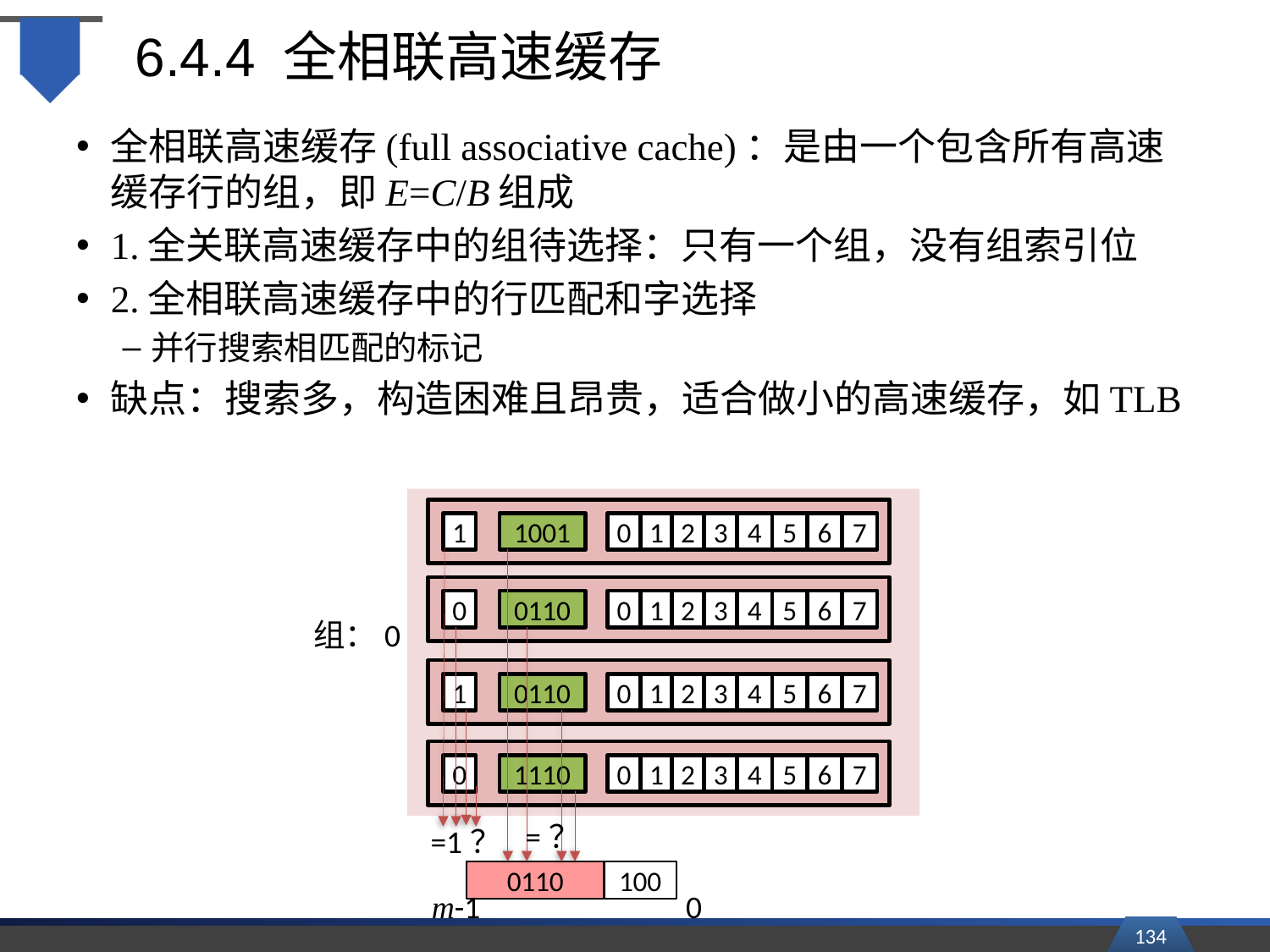

# 6.4.4 全相联高速缓存
全相联高速缓存(full associative cache)：是由一个包含所有高速缓存行的组，即E=C/B组成
1.全关联高速缓存中的组待选择：只有一个组，没有组索引位
2.全相联高速缓存中的行匹配和字选择
并行搜索相匹配的标记
缺点：搜索多，构造困难且昂贵，适合做小的高速缓存，如TLB

1
1001
0
1
2
3
4
5
6
7

0
0110
0
1
2
3
4
5
6
7
组：0

1
0110
0
1
2
3
4
5
6
7

0
1110
0
1
2
3
4
5
6
7
=？
=1？
0110
100
m-1
0
134